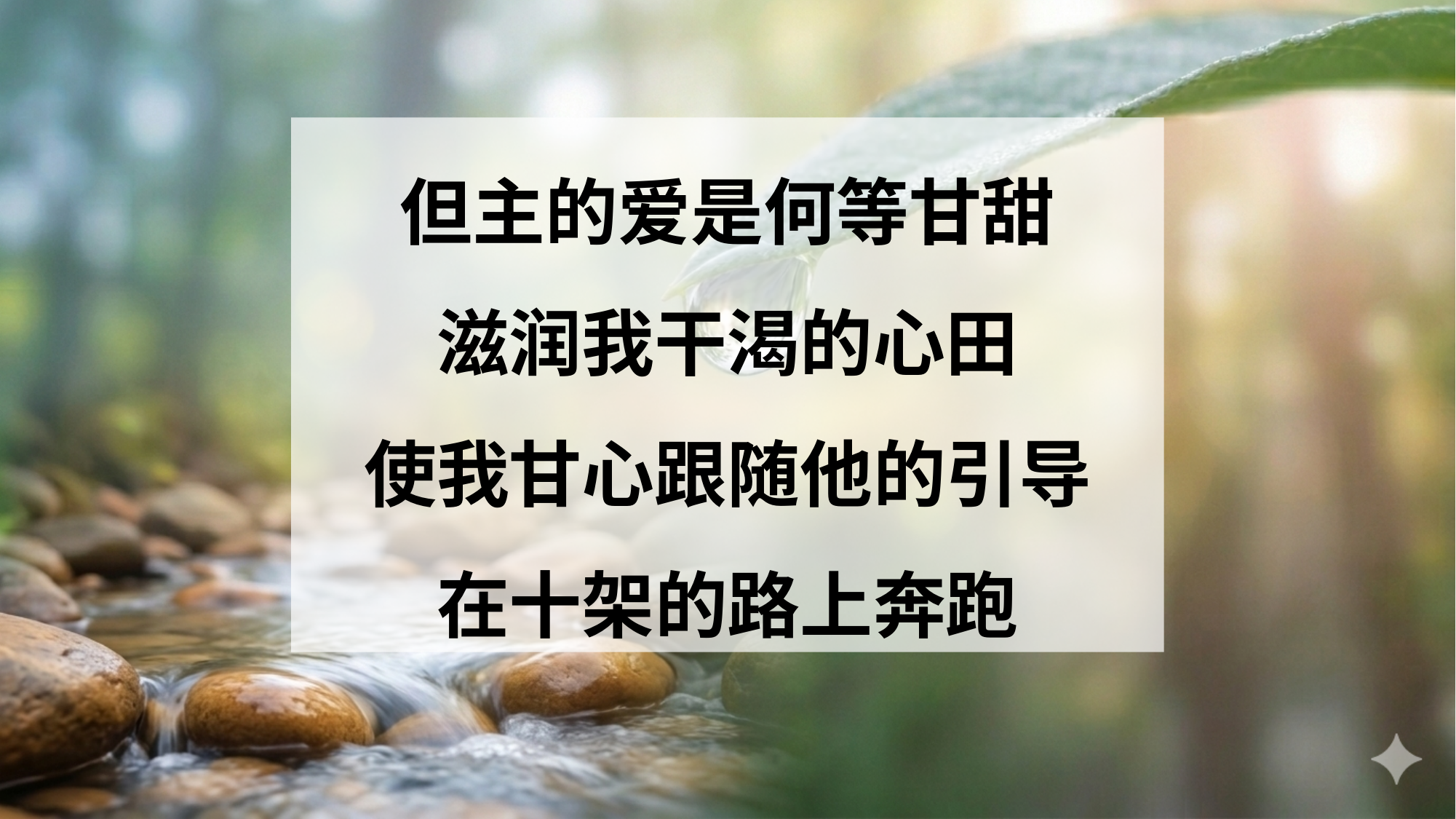

但主的爱是何等甘甜
滋润我干渴的心田
使我甘心跟随他的引导
在十架的路上奔跑